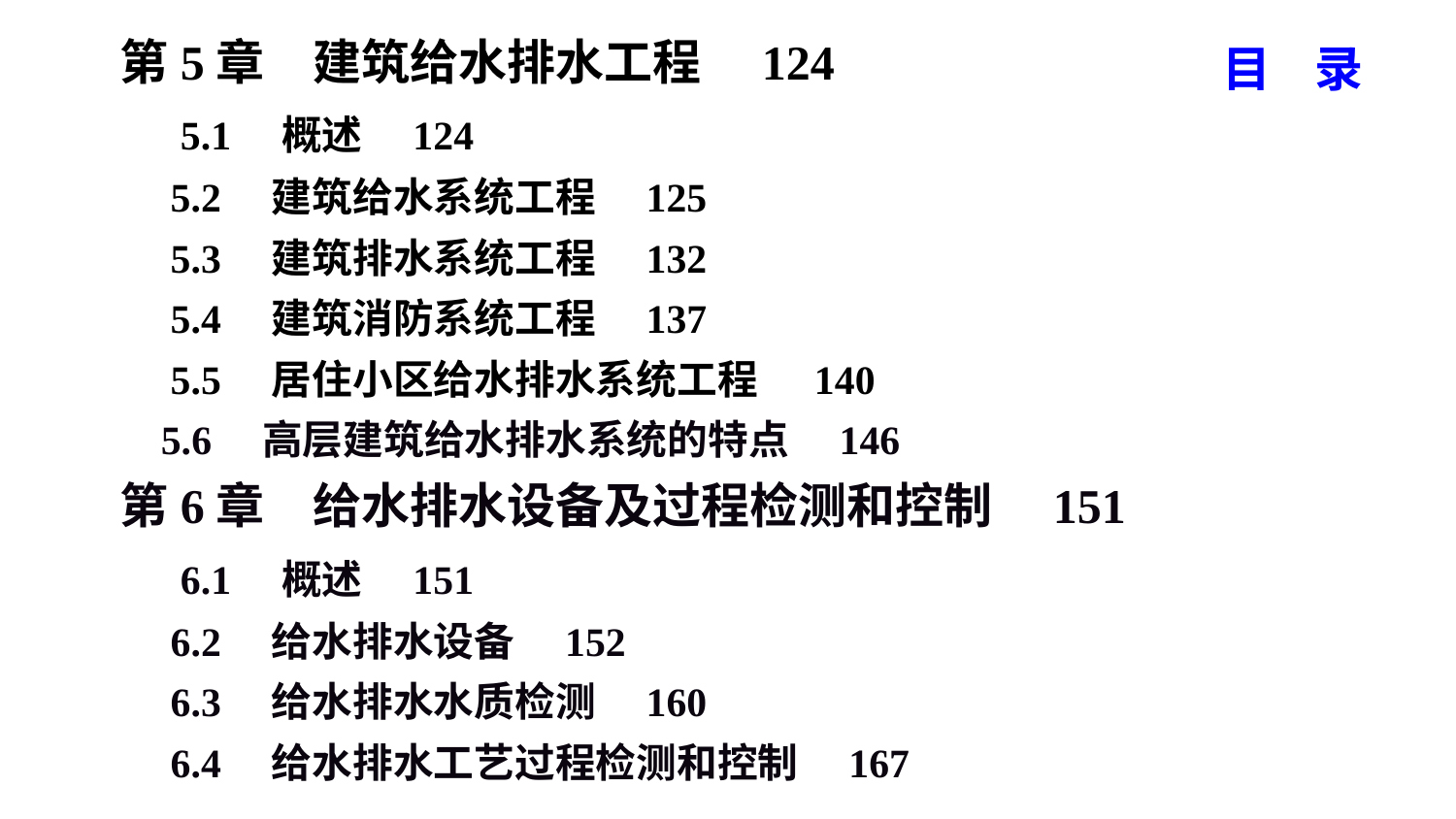

第5章　建筑给水排水工程 124
　5.1　概述 124
　5.2　建筑给水系统工程 125
　5.3　建筑排水系统工程 132
　5.4　建筑消防系统工程 137
　5.5　居住小区给水排水系统工程 140
    5.6　高层建筑给水排水系统的特点 146
第6章　给水排水设备及过程检测和控制 151
　6.1　概述 151
　6.2　给水排水设备 152
　6.3　给水排水水质检测 160
　6.4　给水排水工艺过程检测和控制 167
目    录